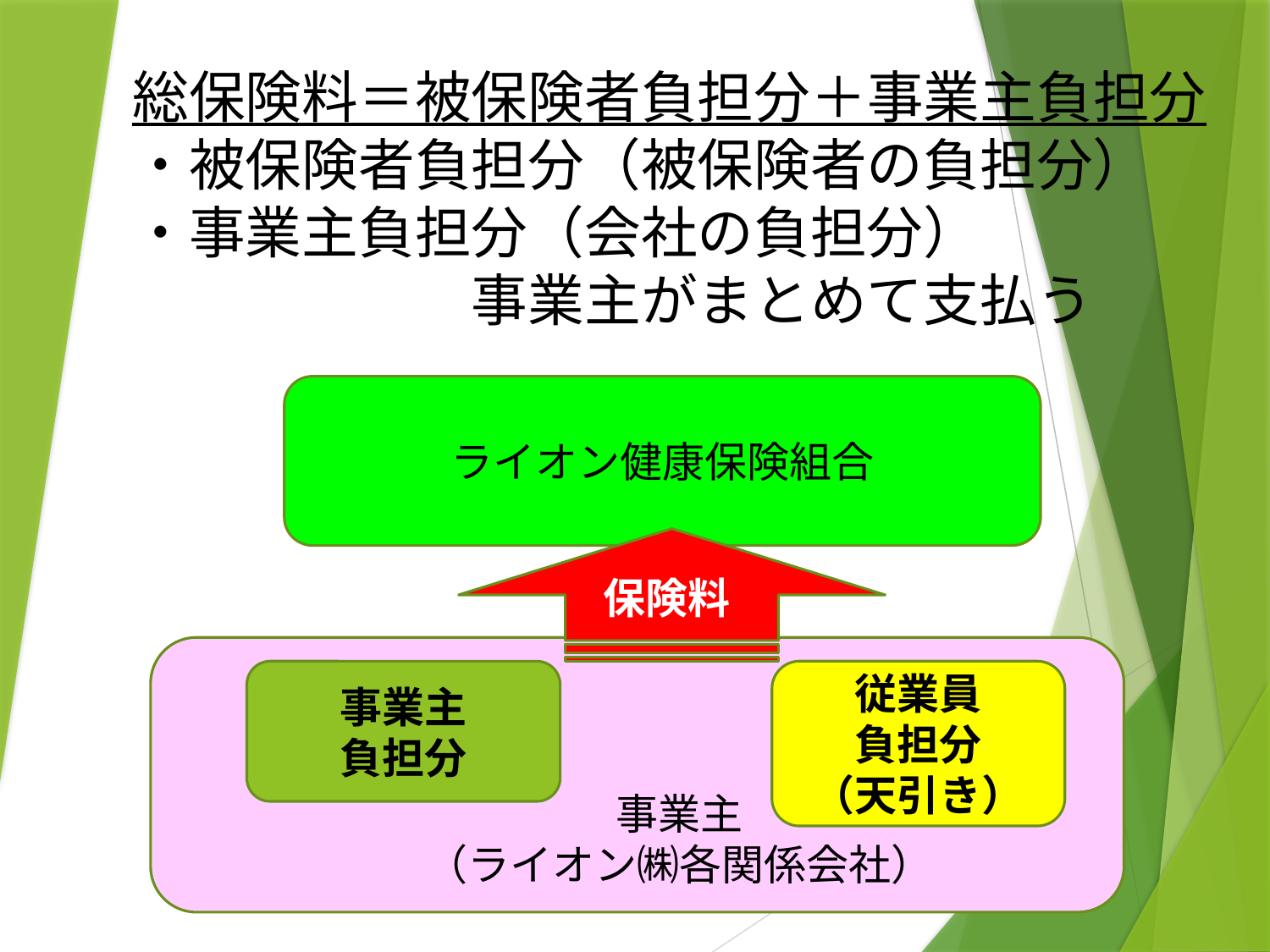

総保険料＝被保険者負担分＋事業主負担分
・被保険者負担分（被保険者の負担分）
・事業主負担分（会社の負担分）
　　　　　　事業主がまとめて支払う
ライオン健康保険組合

　　事業主
　　（ライオン㈱各関係会社）

事業主
負担分
従業員
負担分
（天引き）
保険料